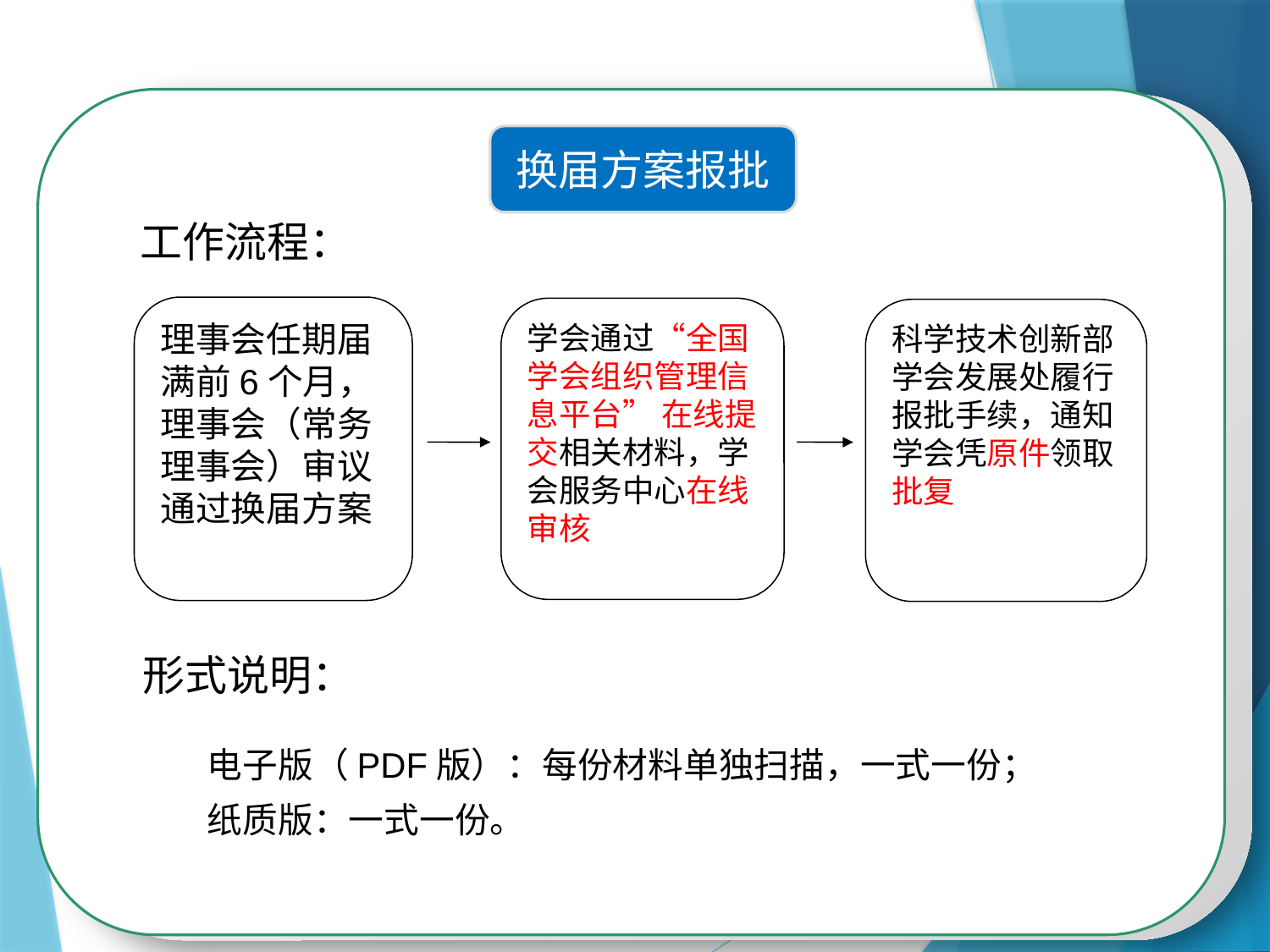

#

换届方案报批
工作流程：
理事会任期届满前6个月，理事会（常务理事会）审议通过换届方案

学会通过“全国学会组织管理信息平台” 在线提交相关材料，学会服务中心在线审核
科学技术创新部学会发展处履行报批手续，通知学会凭原件领取批复

形式说明：
    电子版（PDF版）：每份材料单独扫描，一式一份；
    纸质版：一式一份。